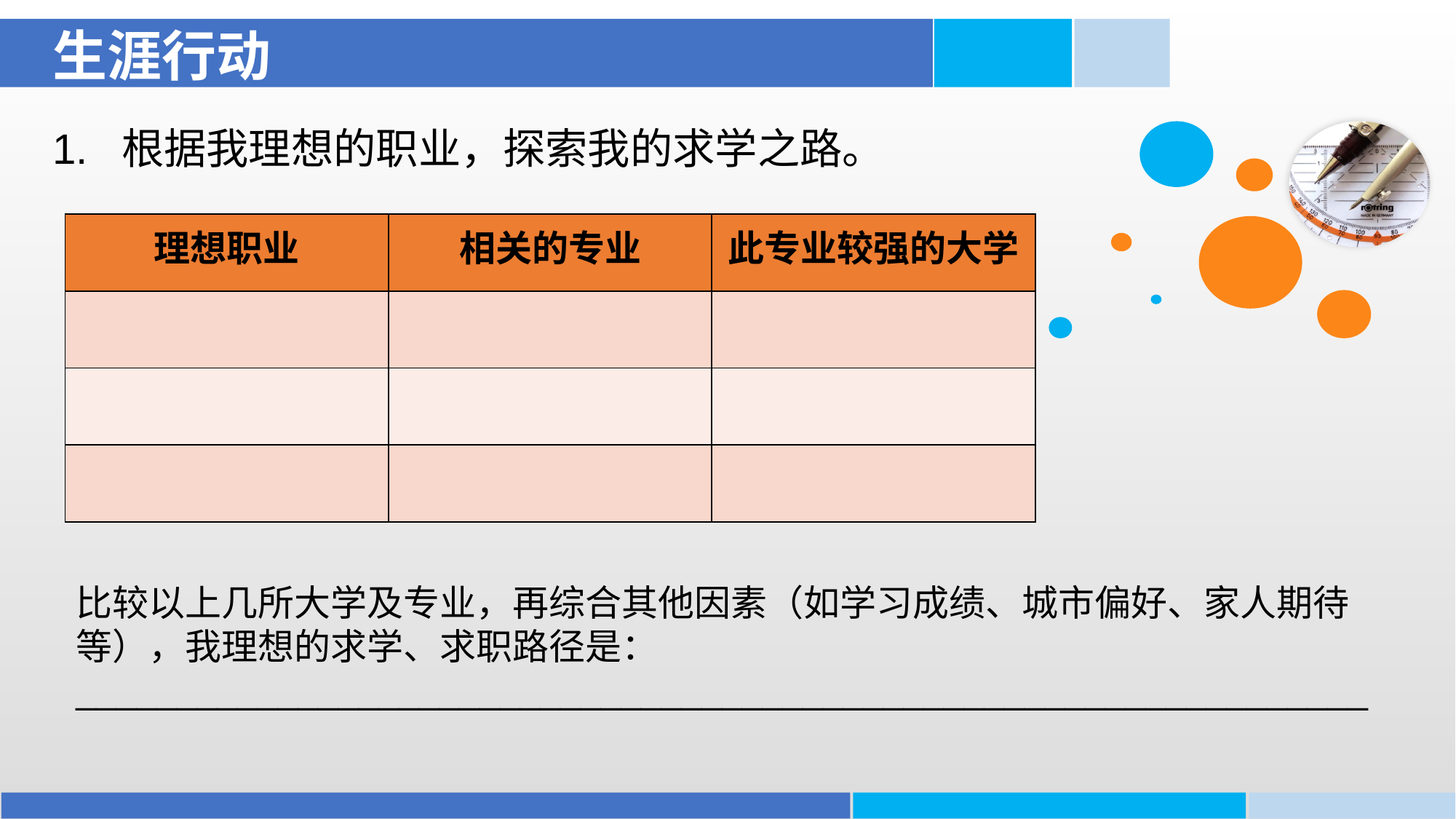

生涯行动
1.  根据我理想的职业，探索我的求学之路。
| 理想职业 | 相关的专业 | 此专业较强的大学 |
| --- | --- | --- |
|  |  |  |
|  |  |  |
|  |  |  |
比较以上几所大学及专业，再综合其他因素（如学习成绩、城市偏好、家人期待等），我理想的求学、求职路径是：________________________________________________________________